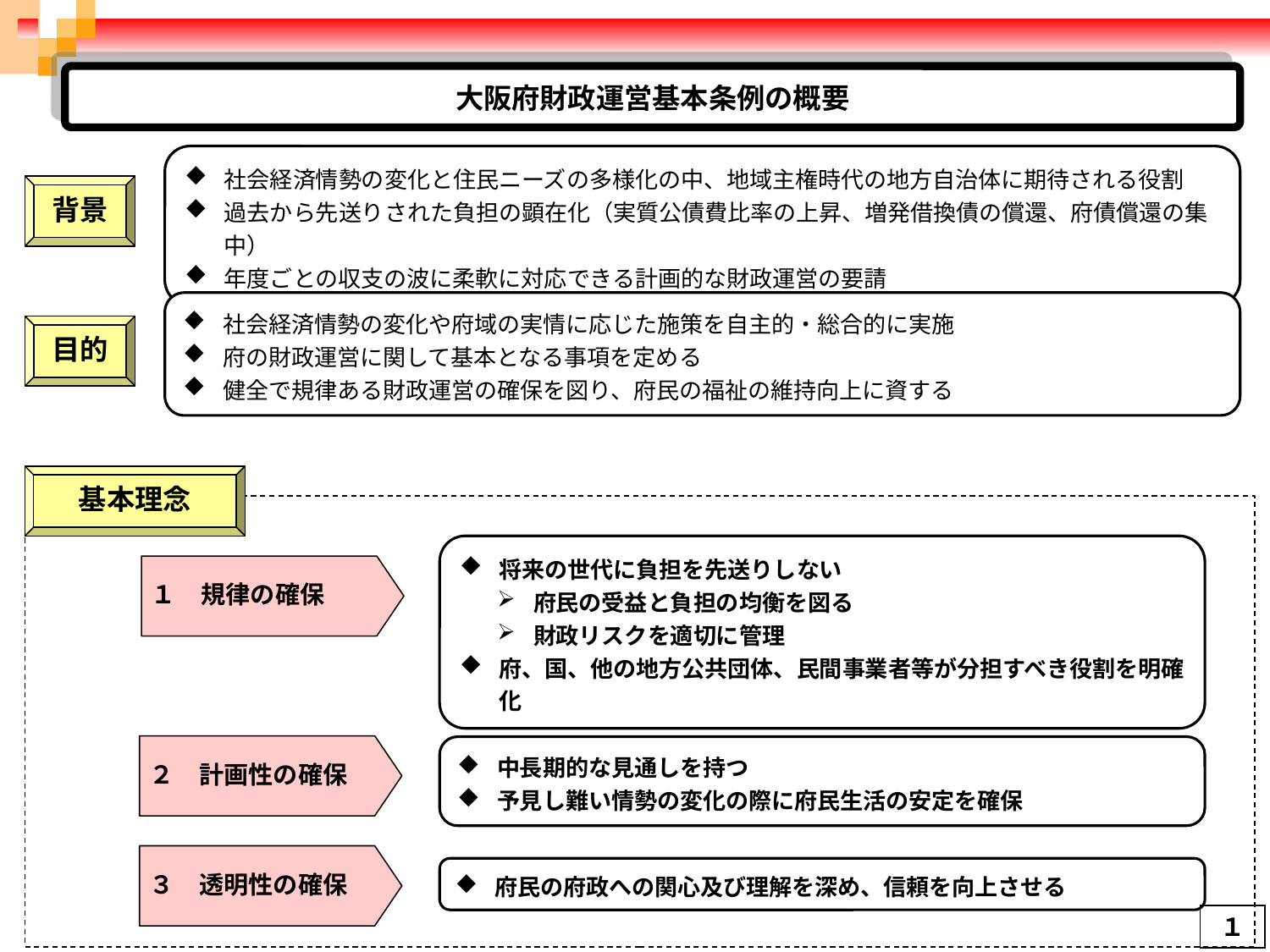

大阪府財政運営基本条例の概要
社会経済情勢の変化と住民ニーズの多様化の中、地域主権時代の地方自治体に期待される役割
過去から先送りされた負担の顕在化（実質公債費比率の上昇、増発借換債の償還、府債償還の集中）
年度ごとの収支の波に柔軟に対応できる計画的な財政運営の要請
背景
社会経済情勢の変化や府域の実情に応じた施策を自主的・総合的に実施
府の財政運営に関して基本となる事項を定める
健全で規律ある財政運営の確保を図り、府民の福祉の維持向上に資する
目的
基本理念

将来の世代に負担を先送りしない
府民の受益と負担の均衡を図る
財政リスクを適切に管理
府、国、他の地方公共団体、民間事業者等が分担すべき役割を明確化
１　規律の確保
２　計画性の確保
中長期的な見通しを持つ
予見し難い情勢の変化の際に府民生活の安定を確保
３　透明性の確保
府民の府政への関心及び理解を深め、信頼を向上させる
１